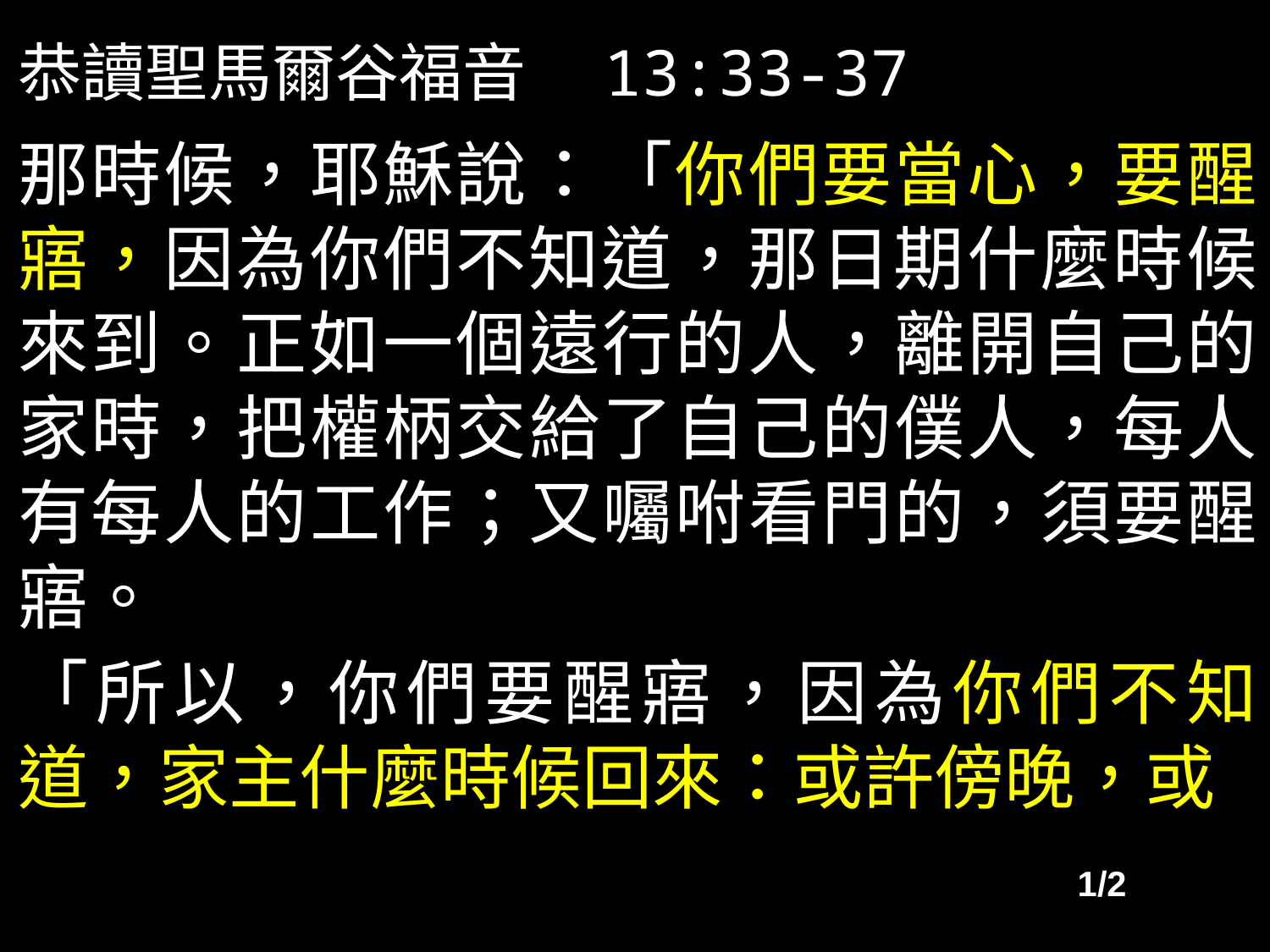

恭讀聖馬爾谷福音　13:33-37
那時候，耶穌說：「你們要當心，要醒寤，因為你們不知道，那日期什麼時候來到。正如一個遠行的人，離開自己的家時，把權柄交給了自己的僕人，每人有每人的工作；又囑咐看門的，須要醒寤。
「所以，你們要醒寤，因為你們不知道，家主什麼時候回來：或許傍晚，或

1/2